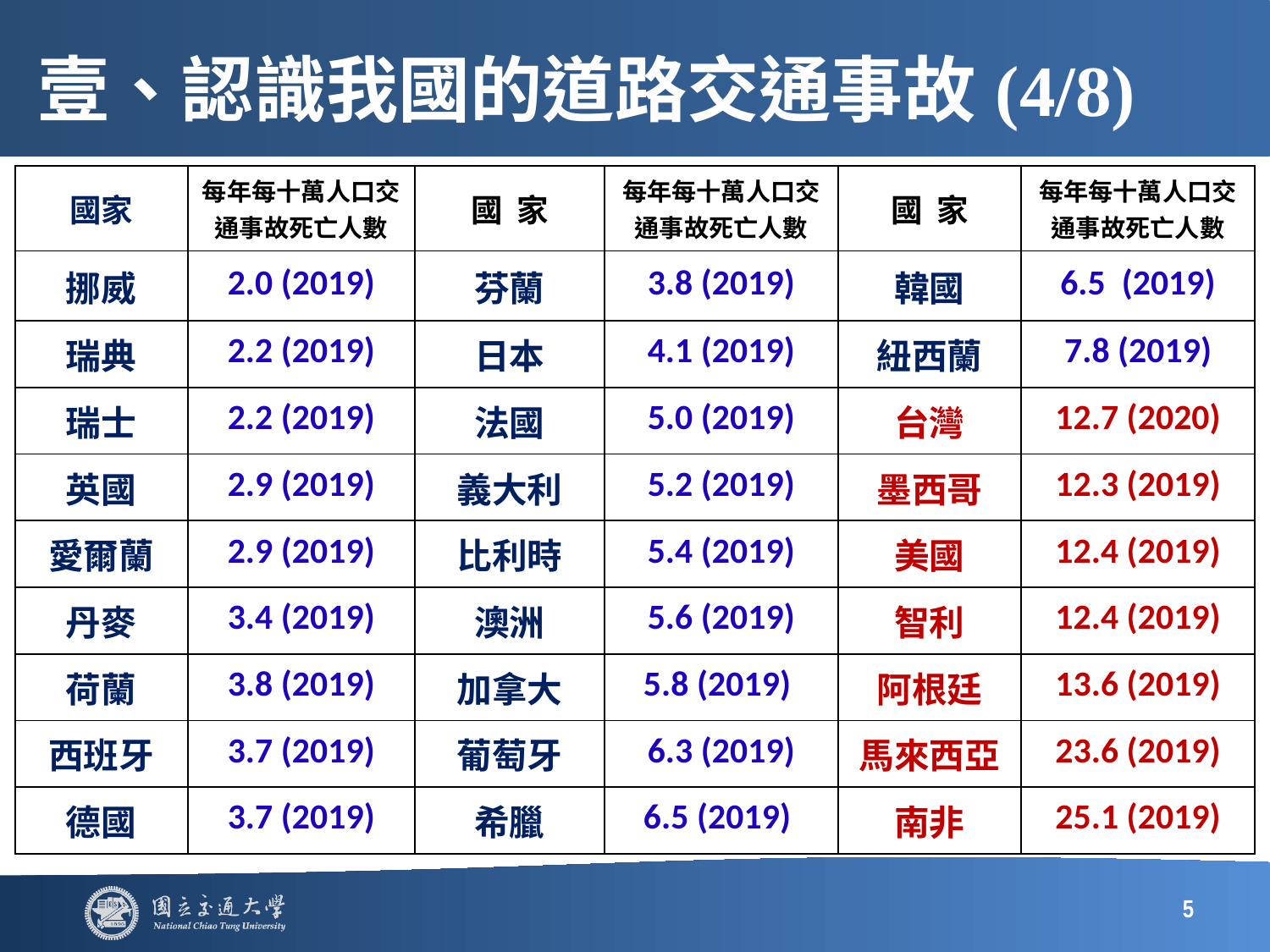

# 壹、認識我國的道路交通事故(4/8)
| 國家 | 每年每十萬人口交通事故死亡人數 | 國 家 | 每年每十萬人口交通事故死亡人數 | 國 家 | 每年每十萬人口交通事故死亡人數 |
| --- | --- | --- | --- | --- | --- |
| 挪威 | 2.0 (2019) | 芬蘭 | 3.8 (2019) | 韓國 | 6.5 (2019) |
| 瑞典 | 2.2 (2019) | 日本 | 4.1 (2019) | 紐西蘭 | 7.8 (2019) |
| 瑞士 | 2.2 (2019) | 法國 | 5.0 (2019) | 台灣 | 12.7 (2020) |
| 英國 | 2.9 (2019) | 義大利 | 5.2 (2019) | 墨西哥 | 12.3 (2019) |
| 愛爾蘭 | 2.9 (2019) | 比利時 | 5.4 (2019) | 美國 | 12.4 (2019) |
| 丹麥 | 3.4 (2019) | 澳洲 | 5.6 (2019) | 智利 | 12.4 (2019) |
| 荷蘭 | 3.8 (2019) | 加拿大 | 5.8 (2019) | 阿根廷 | 13.6 (2019) |
| 西班牙 | 3.7 (2019) | 葡萄牙 | 6.3 (2019) | 馬來西亞 | 23.6 (2019) |
| 德國 | 3.7 (2019) | 希臘 | 6.5 (2019) | 南非 | 25.1 (2019) |
5